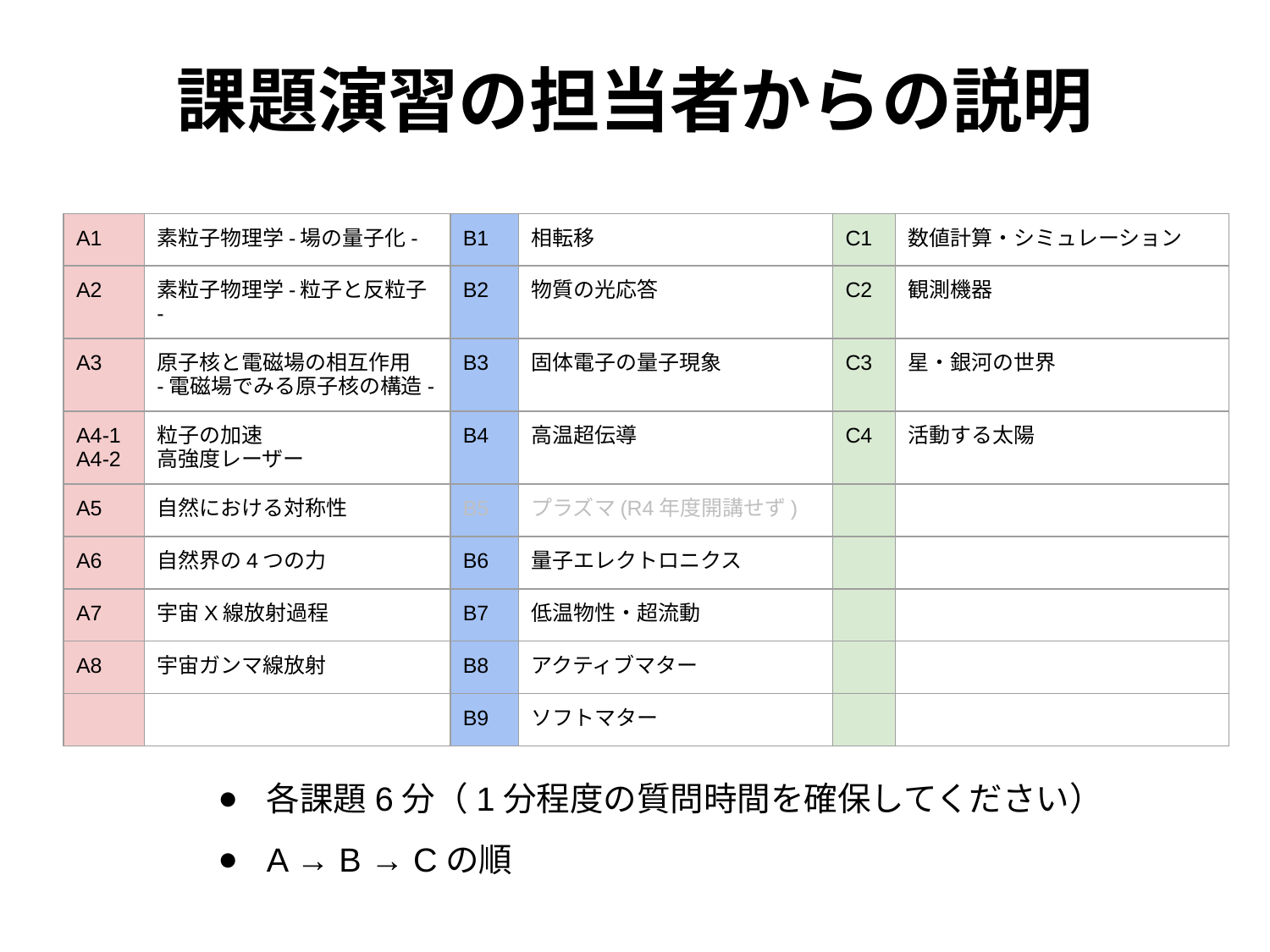

# 課題演習の担当者からの説明
| A1 | 素粒子物理学-場の量子化- | B1 | 相転移 | C1 | 数値計算・シミュレーション |
| --- | --- | --- | --- | --- | --- |
| A2 | 素粒子物理学-粒子と反粒子- | B2 | 物質の光応答 | C2 | 観測機器 |
| A3 | 原子核と電磁場の相互作用 -電磁場でみる原子核の構造- | B3 | 固体電子の量子現象 | C3 | 星・銀河の世界 |
| A4-1 A4-2 | 粒子の加速 高強度レーザー | B4 | 高温超伝導 | C4 | 活動する太陽 |
| A5 | 自然における対称性 | B5 | プラズマ(R4年度開講せず) |  |  |
| A6 | 自然界の4つの力 | B6 | 量子エレクトロニクス |  |  |
| A7 | 宇宙X線放射過程 | B7 | 低温物性・超流動 |  |  |
| A8 | 宇宙ガンマ線放射 | B8 | アクティブマター |  |  |
|  |  | B9 | ソフトマター |  |  |
各課題6分（1分程度の質問時間を確保してください）
A → B → Cの順